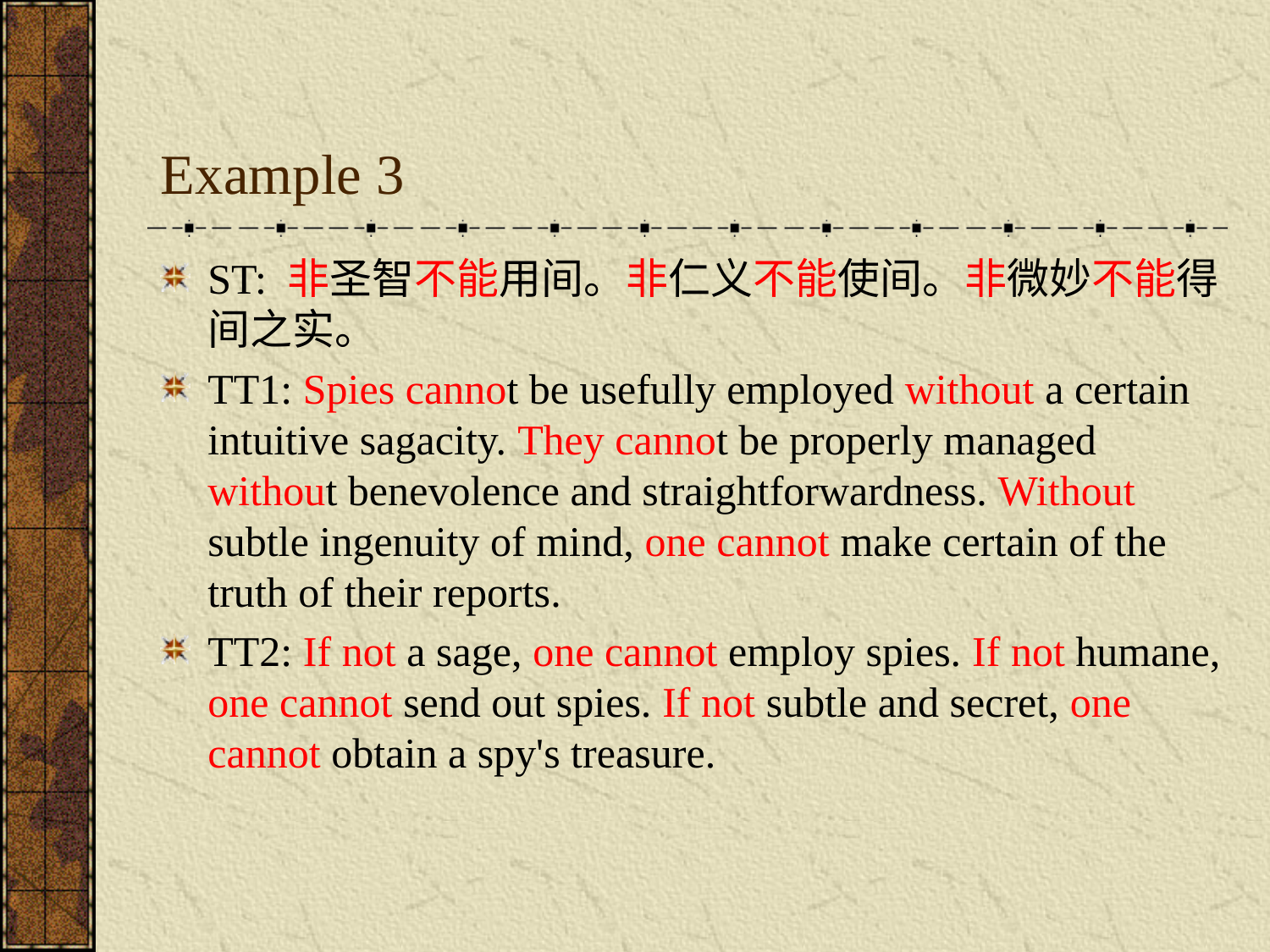

# Example 3
ST: 非圣智不能用间。非仁义不能使间。非微妙不能得间之实。
TT1: Spies cannot be usefully employed without a certain intuitive sagacity. They cannot be properly managed without benevolence and straightforwardness. Without subtle ingenuity of mind, one cannot make certain of the truth of their reports.
TT2: If not a sage, one cannot employ spies. If not humane, one cannot send out spies. If not subtle and secret, one cannot obtain a spy's treasure.